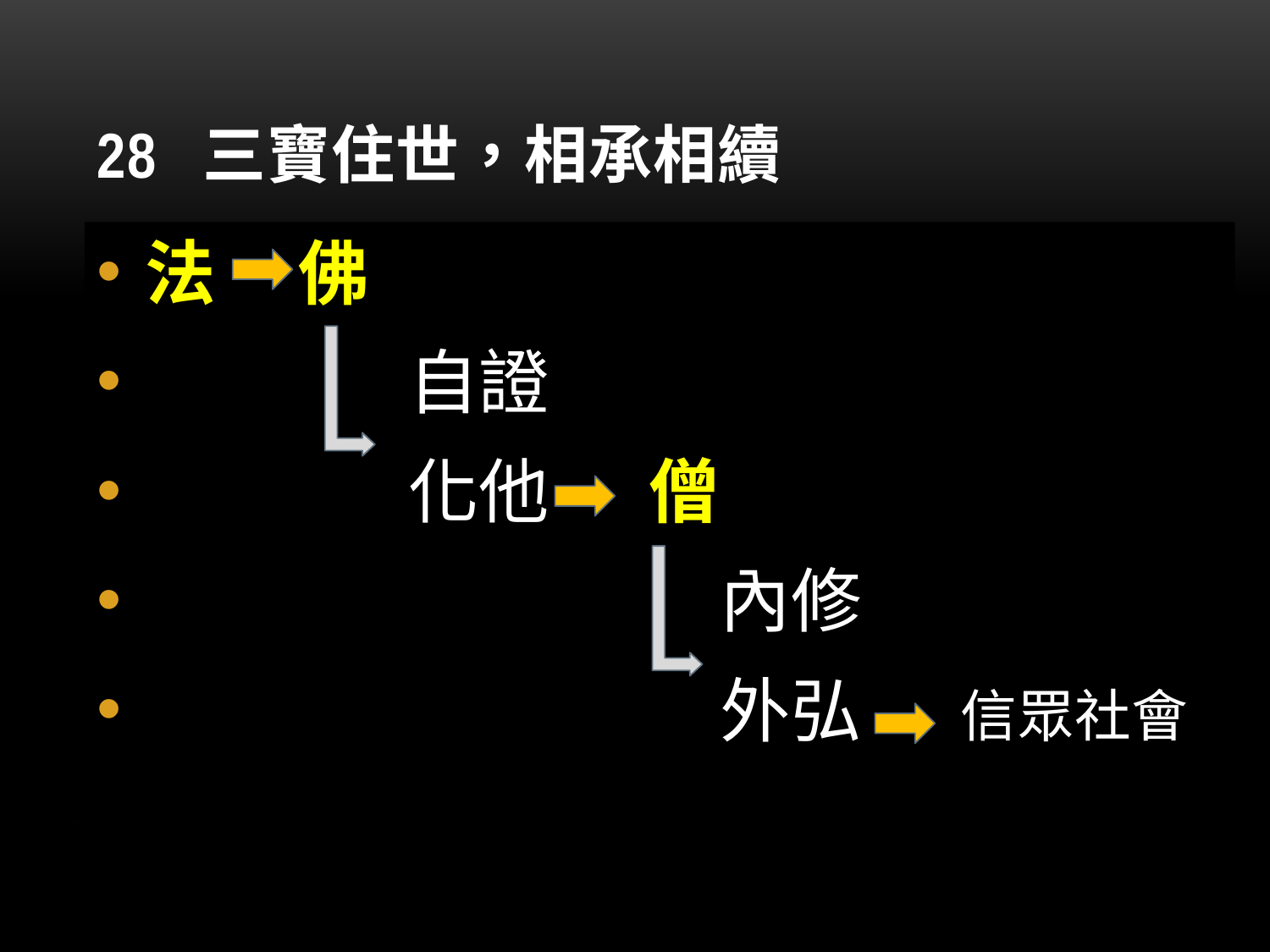

# 28  三寶住世，相承相續
法     佛
               自證
               化他      僧
                                  內修
                                  外弘      信眾社會